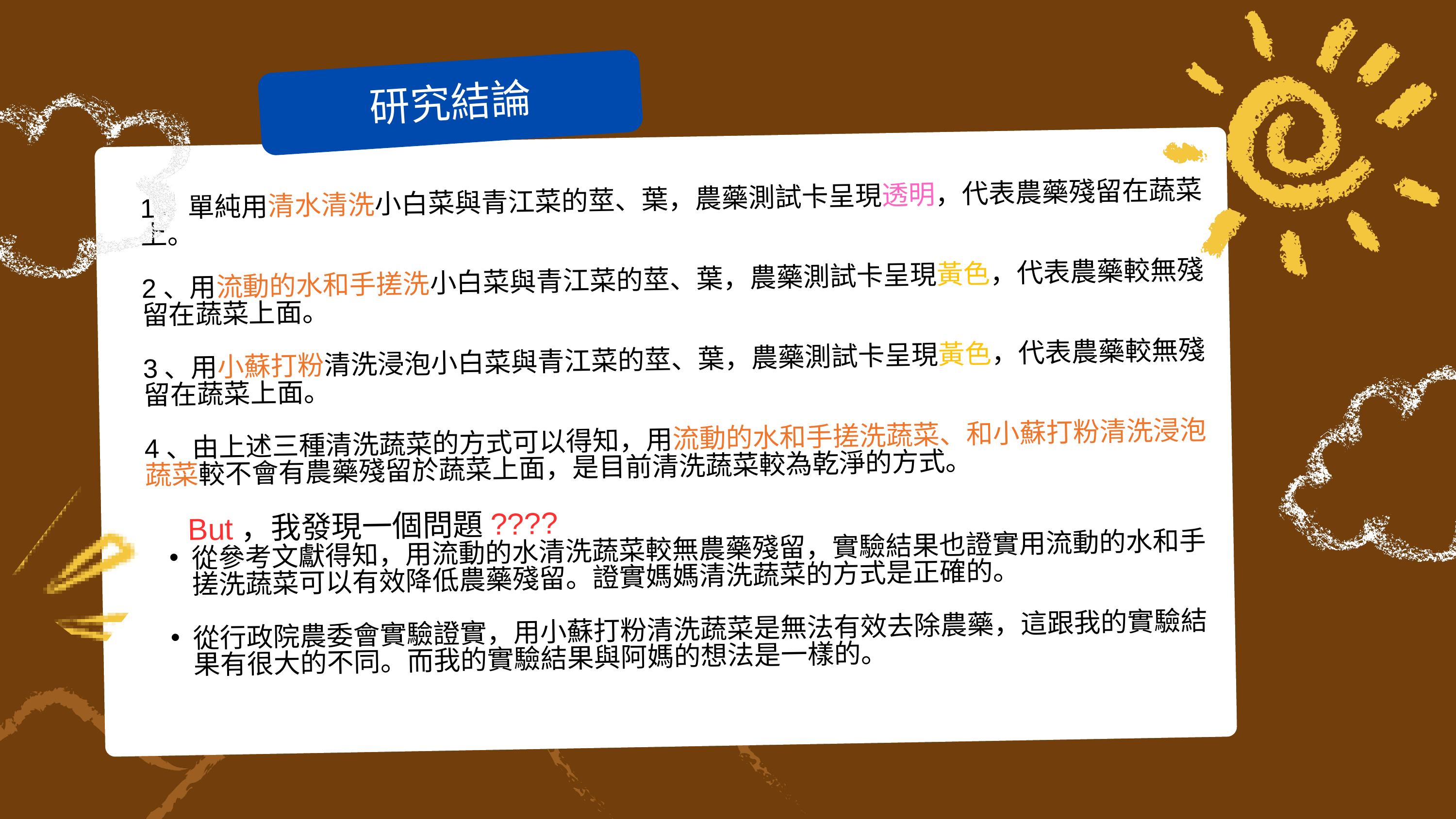

研究結論

1、單純用清水清洗小白菜與青江菜的莖、葉，農藥測試卡呈現透明，代表農藥殘留在蔬菜上。

2、用流動的水和手搓洗小白菜與青江菜的莖、葉，農藥測試卡呈現黃色，代表農藥較無殘留在蔬菜上面。

3、用小蘇打粉清洗浸泡小白菜與青江菜的莖、葉，農藥測試卡呈現黃色，代表農藥較無殘留在蔬菜上面。

4、由上述三種清洗蔬菜的方式可以得知，用流動的水和手搓洗蔬菜、和小蘇打粉清洗浸泡蔬菜較不會有農藥殘留於蔬菜上面，是目前清洗蔬菜較為乾淨的方式。

     But，我發現一個問題????
從參考文獻得知，用流動的水清洗蔬菜較無農藥殘留，實驗結果也證實用流動的水和手搓洗蔬菜可以有效降低農藥殘留。證實媽媽清洗蔬菜的方式是正確的。

從行政院農委會實驗證實，用小蘇打粉清洗蔬菜是無法有效去除農藥，這跟我的實驗結果有很大的不同。而我的實驗結果與阿媽的想法是一樣的。